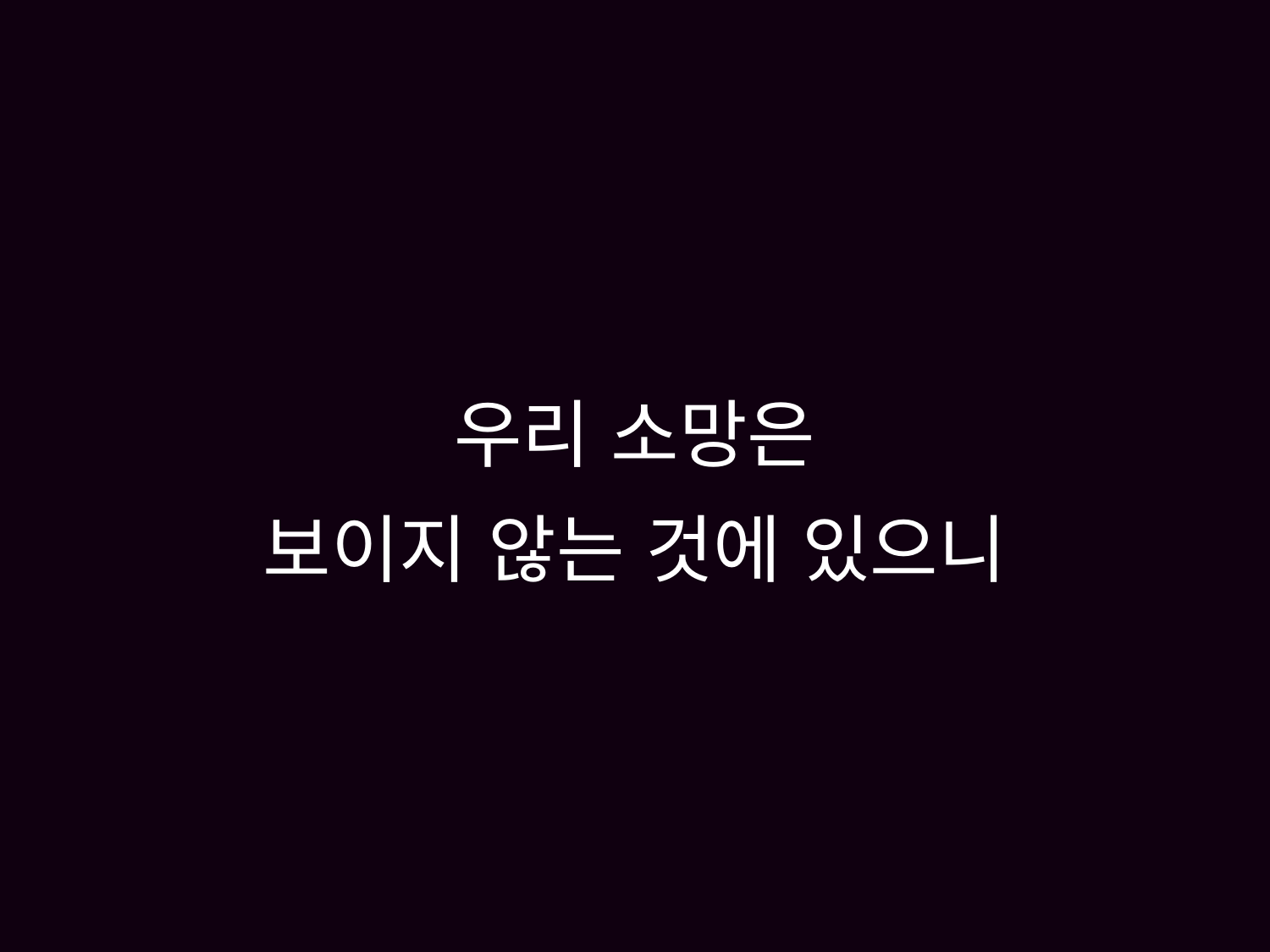

# 우리 소망은 보이지 않는 것에 있으니